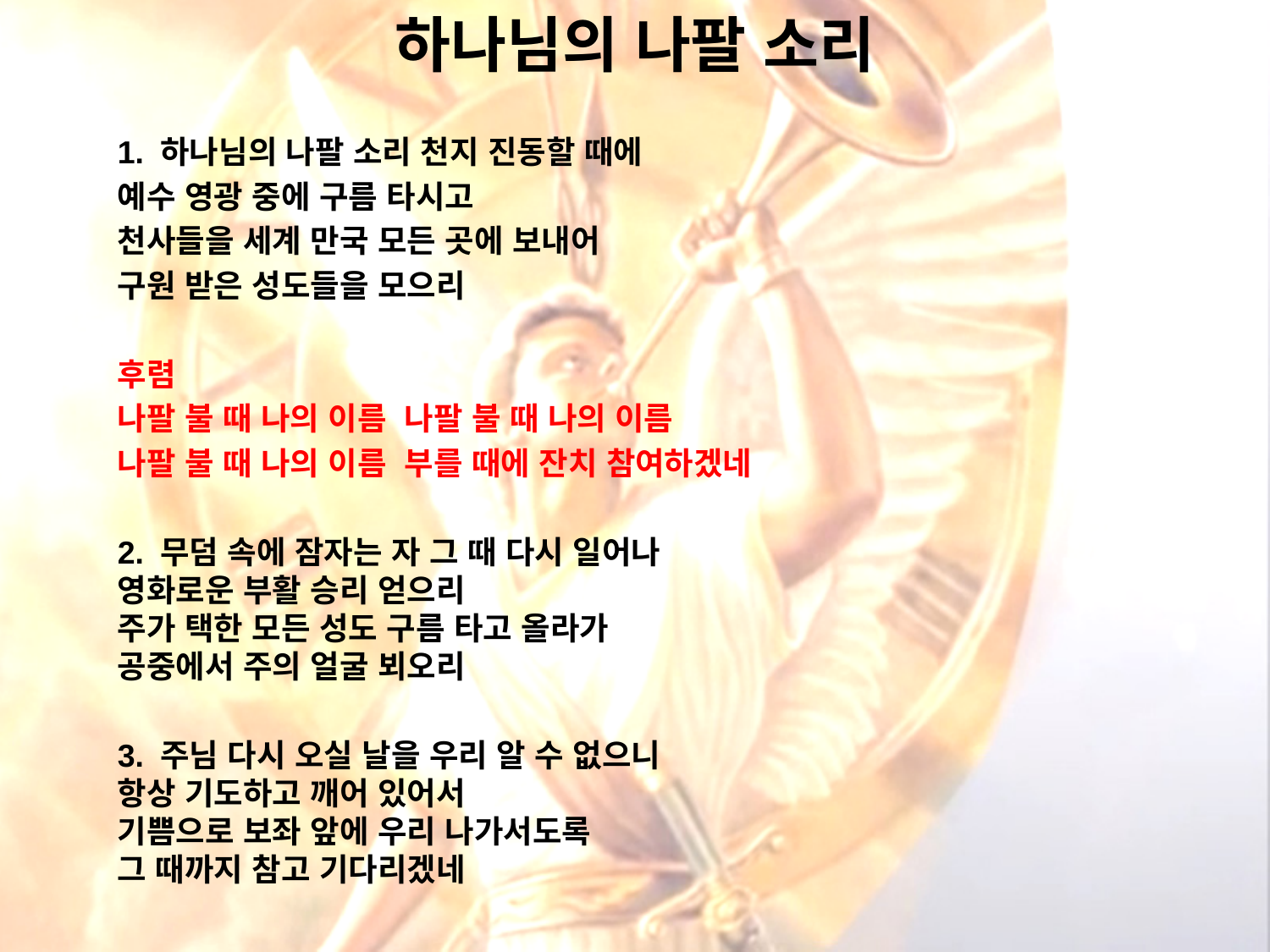

# 하나님의 나팔 소리
1. 하나님의 나팔 소리 천지 진동할 때에
예수 영광 중에 구름 타시고
천사들을 세계 만국 모든 곳에 보내어
구원 받은 성도들을 모으리

후렴
나팔 불 때 나의 이름  나팔 불 때 나의 이름
나팔 불 때 나의 이름  부를 때에 잔치 참여하겠네

2. 무덤 속에 잠자는 자 그 때 다시 일어나
영화로운 부활 승리 얻으리
주가 택한 모든 성도 구름 타고 올라가
공중에서 주의 얼굴 뵈오리

3. 주님 다시 오실 날을 우리 알 수 없으니
항상 기도하고 깨어 있어서
기쁨으로 보좌 앞에 우리 나가서도록
그 때까지 참고 기다리겠네